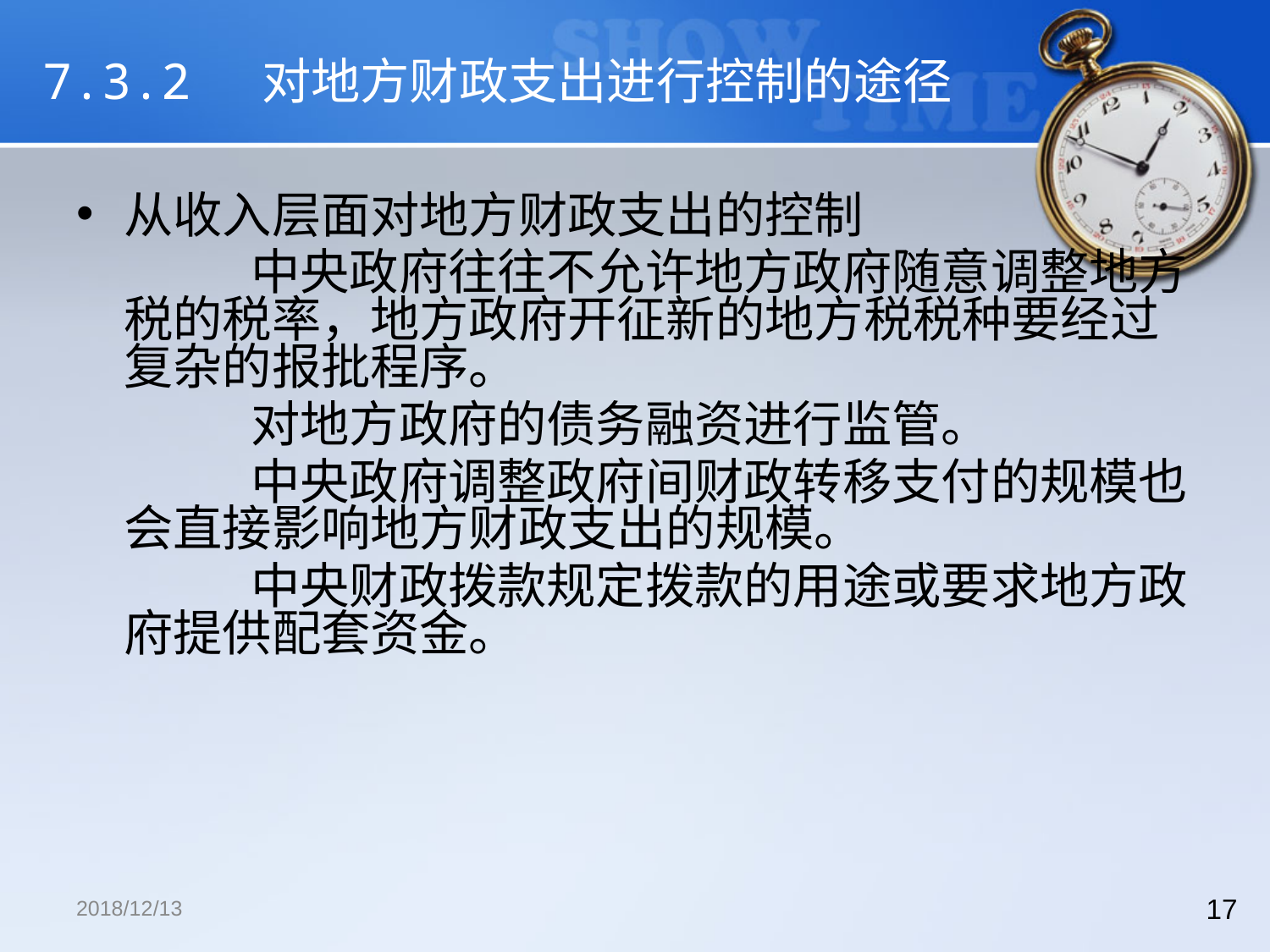

# 7.3.2  对地方财政支出进行控制的途径
从收入层面对地方财政支出的控制
		中央政府往往不允许地方政府随意调整地方税的税率，地方政府开征新的地方税税种要经过复杂的报批程序。
		对地方政府的债务融资进行监管。
		中央政府调整政府间财政转移支付的规模也会直接影响地方财政支出的规模。
		中央财政拨款规定拨款的用途或要求地方政府提供配套资金。
2018/12/13
17